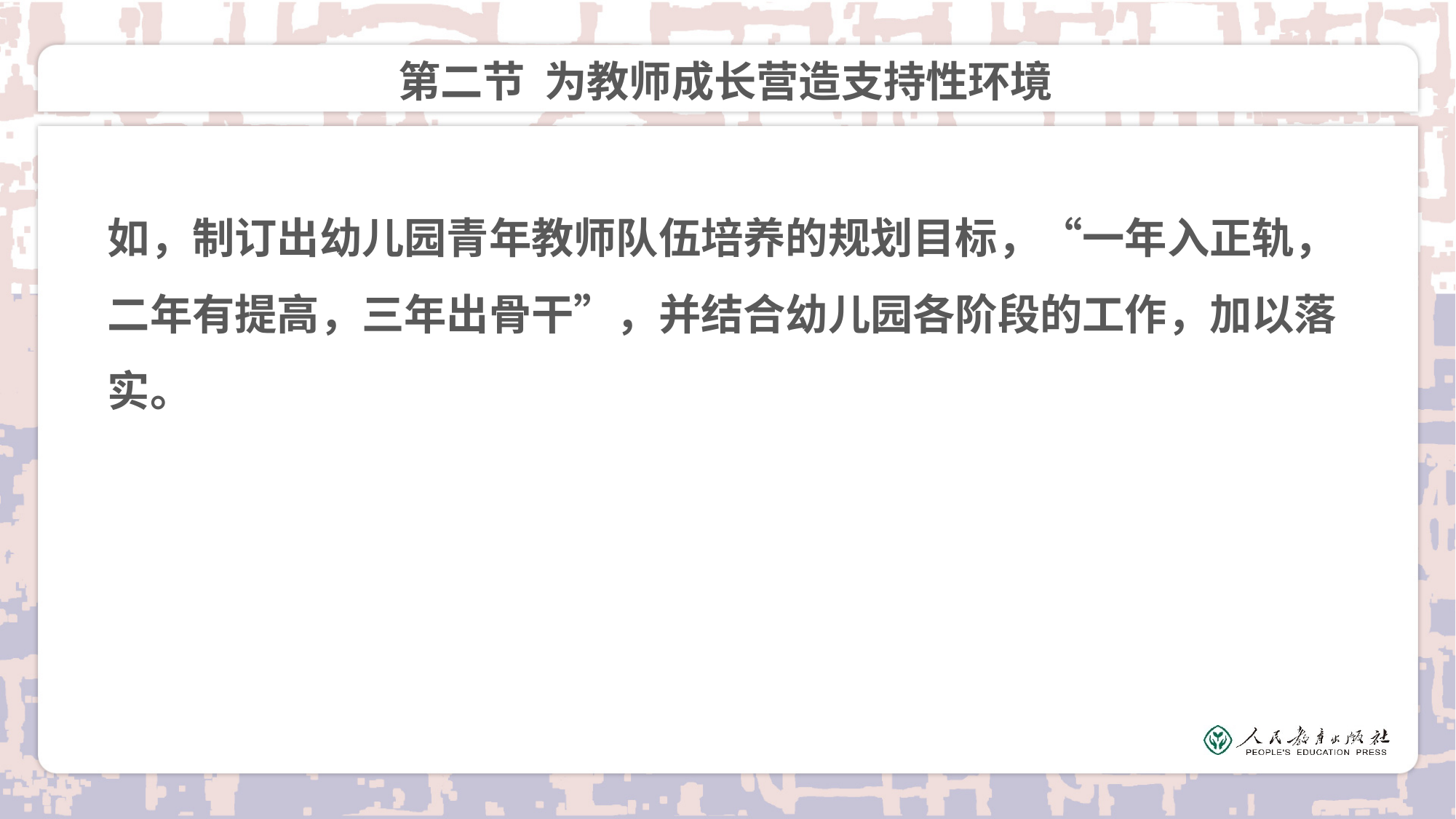

# 第二节  为教师成长营造支持性环境
如，制订出幼儿园青年教师队伍培养的规划目标，“一年入正轨，二年有提高，三年出骨干”，并结合幼儿园各阶段的工作，加以落实。